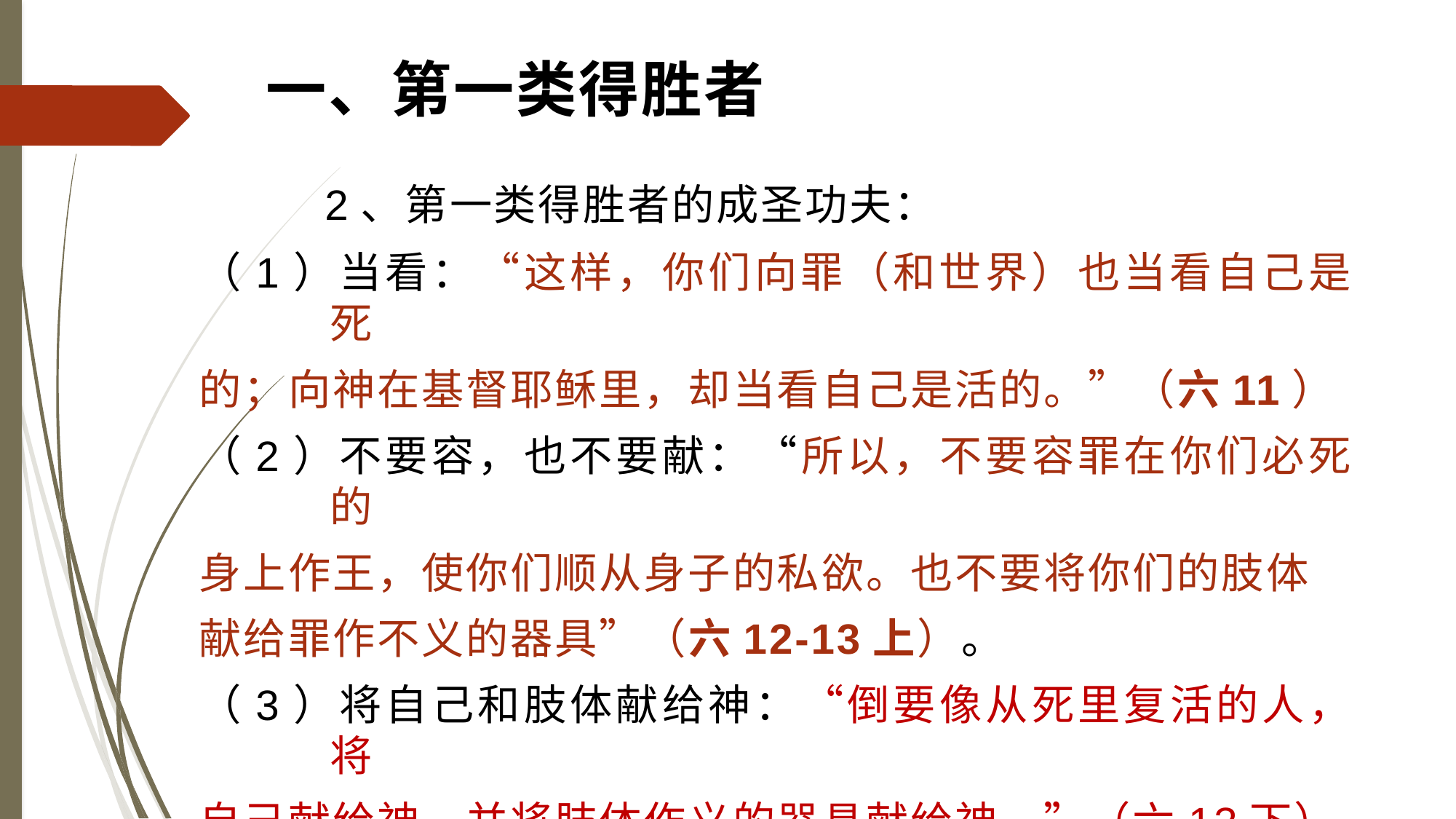

# 一、第一类得胜者
	 2、第一类得胜者的成圣功夫：
（1）当看：“这样，你们向罪（和世界）也当看自己是死
的；向神在基督耶稣里，却当看自己是活的。”（六11）
（2）不要容，也不要献：“所以，不要容罪在你们必死的
身上作王，使你们顺从身子的私欲。也不要将你们的肢体
献给罪作不义的器具”（六12-13上）。
（3）将自己和肢体献给神：“倒要像从死里复活的人，将
自己献给神，并将肢体作义的器具献给神。”（六13下）